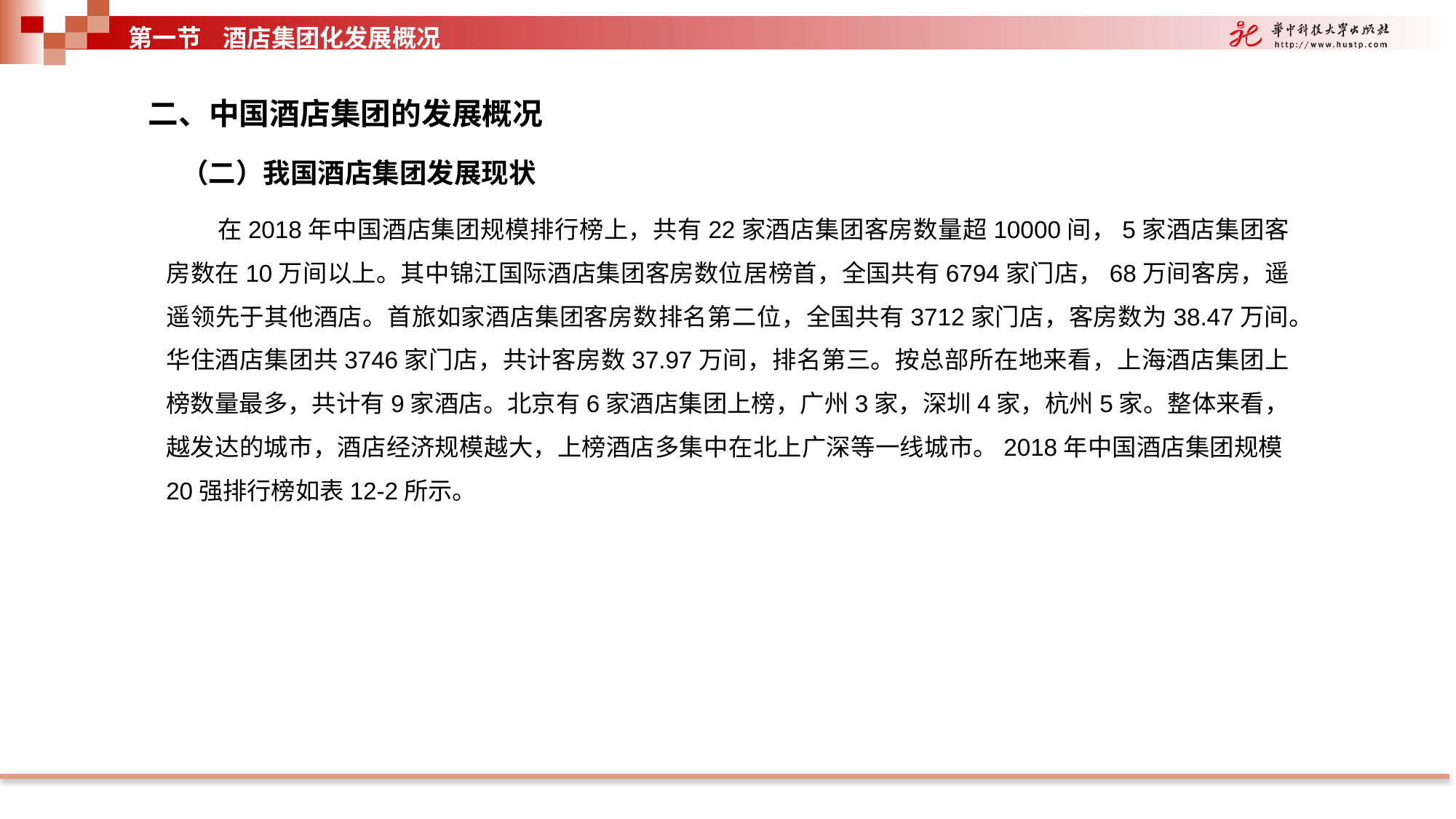

第一节    酒店集团化发展概况
二、中国酒店集团的发展概况
（二）我国酒店集团发展现状
在2018年中国酒店集团规模排行榜上，共有22家酒店集团客房数量超10000间，5家酒店集团客房数在10万间以上。其中锦江国际酒店集团客房数位居榜首，全国共有6794家门店，68万间客房，遥遥领先于其他酒店。首旅如家酒店集团客房数排名第二位，全国共有3712家门店，客房数为38.47万间。华住酒店集团共3746家门店，共计客房数37.97万间，排名第三。按总部所在地来看，上海酒店集团上榜数量最多，共计有9家酒店。北京有6家酒店集团上榜，广州3家，深圳4家，杭州5家。整体来看，越发达的城市，酒店经济规模越大，上榜酒店多集中在北上广深等一线城市。2018年中国酒店集团规模20强排行榜如表12-2所示。